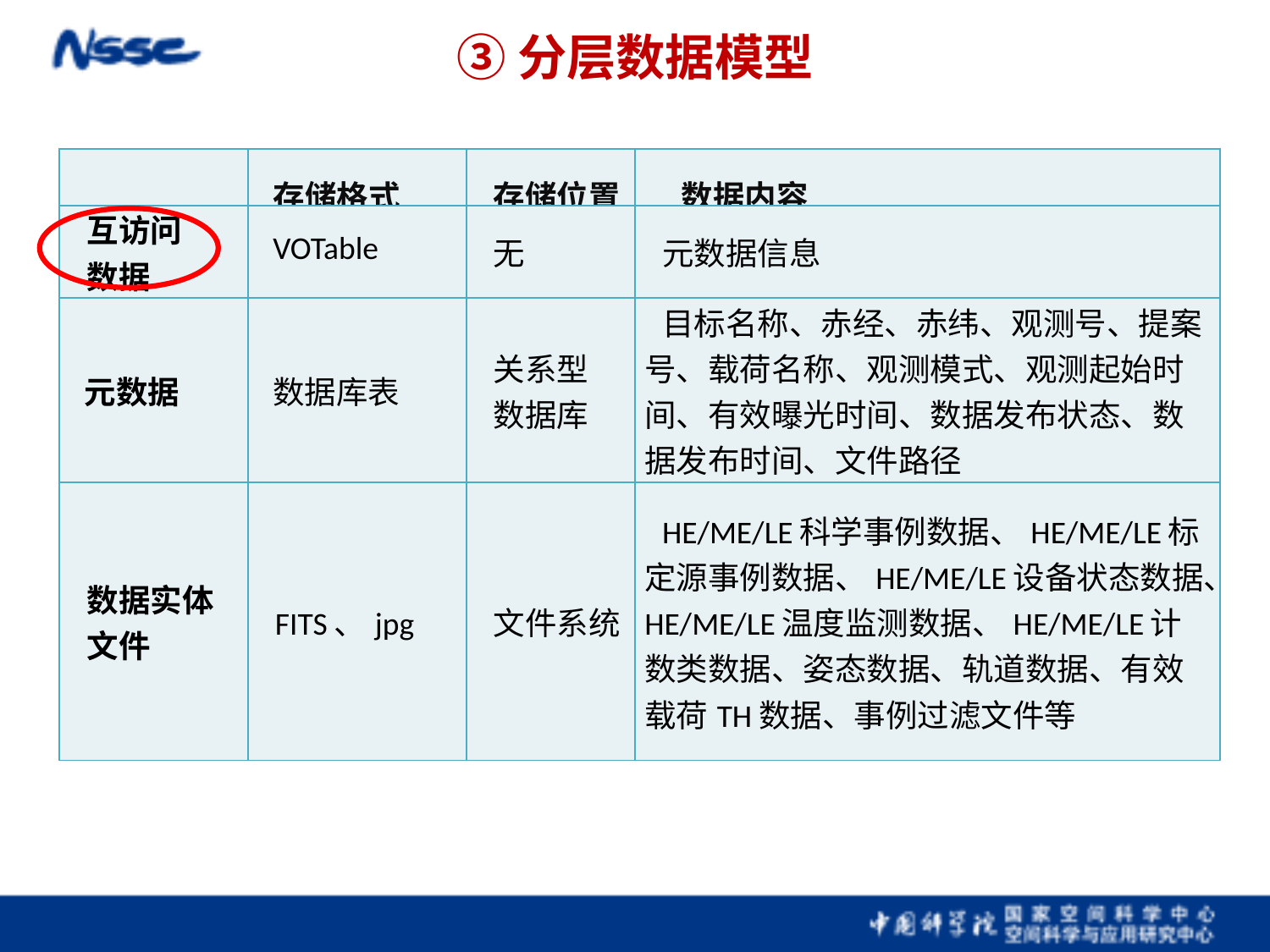

③分层数据模型

|  | 存储格式 | 存储位置 | 数据内容 |
| --- | --- | --- | --- |
| 互访问 数据 | VOTable | 无 | 元数据信息 |
| 元数据 | 数据库表 | 关系型 数据库 | 目标名称、赤经、赤纬、观测号、提案号、载荷名称、观测模式、观测起始时间、有效曝光时间、数据发布状态、数据发布时间、文件路径 |
| 数据实体 文件 | FITS、jpg | 文件系统 | HE/ME/LE科学事例数据、HE/ME/LE标定源事例数据、HE/ME/LE设备状态数据、HE/ME/LE温度监测数据、HE/ME/LE计数类数据、姿态数据、轨道数据、有效载荷TH数据、事例过滤文件等 |